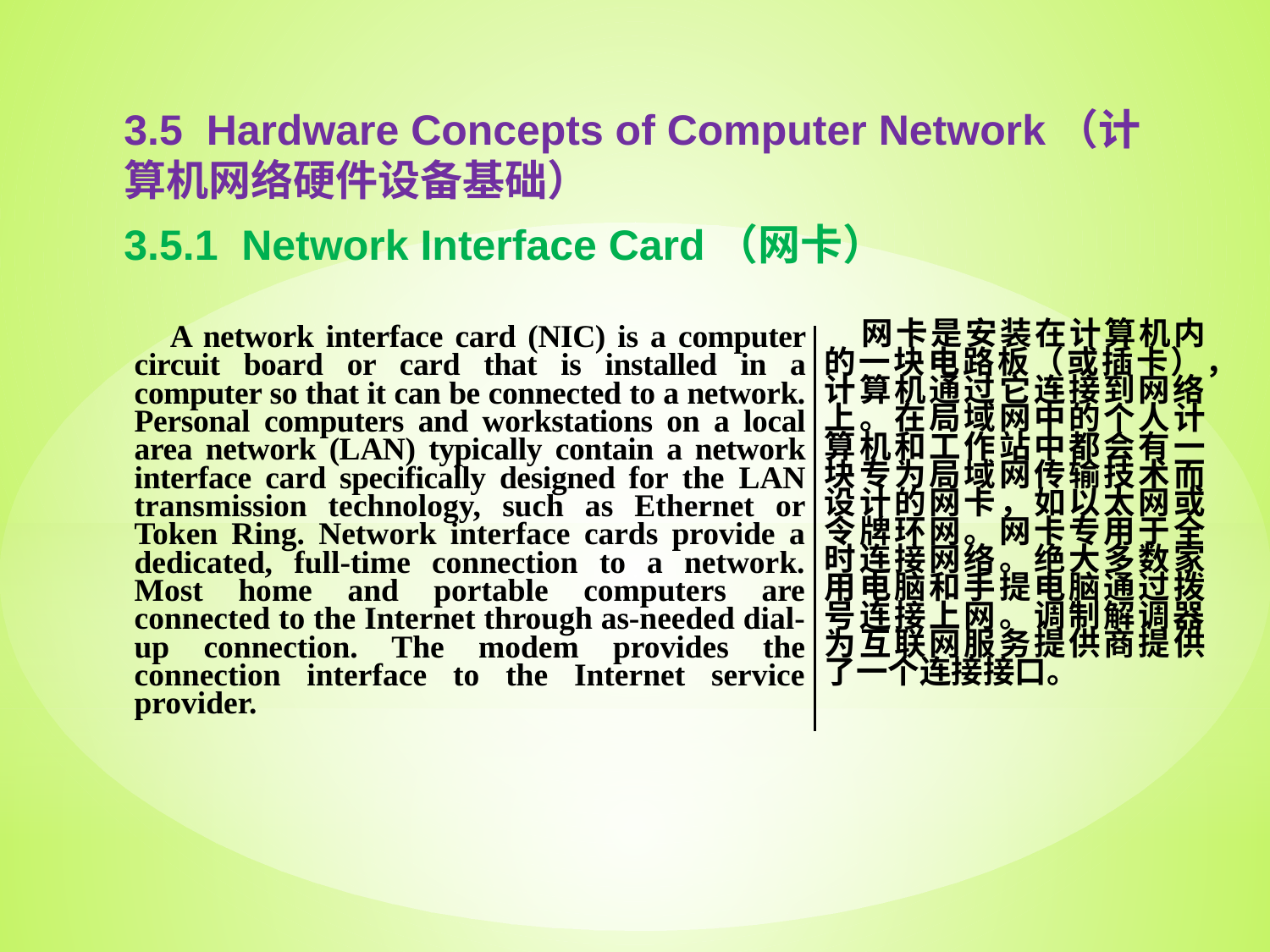

3.5  Hardware Concepts of Computer Network（计算机网络硬件设备基础）
3.5.1  Network Interface Card（网卡）

| A network interface card (NIC) is a computer circuit board or card that is installed in a computer so that it can be connected to a network. Personal computers and workstations on a local area network (LAN) typically contain a network interface card specifically designed for the LAN transmission technology, such as Ethernet or Token Ring. Network interface cards provide a dedicated, full-time connection to a network. Most home and portable computers are connected to the Internet through as-needed dial-up connection. The modem provides the connection interface to the Internet service provider. | 网卡是安装在计算机内的一块电路板（或插卡），计算机通过它连接到网络上。在局域网中的个人计算机和工作站中都会有一块专为局域网传输技术而设计的网卡，如以太网或令牌环网。网卡专用于全时连接网络。绝大多数家用电脑和手提电脑通过拨号连接上网。调制解调器为互联网服务提供商提供了一个连接接口。 |
| --- | --- |